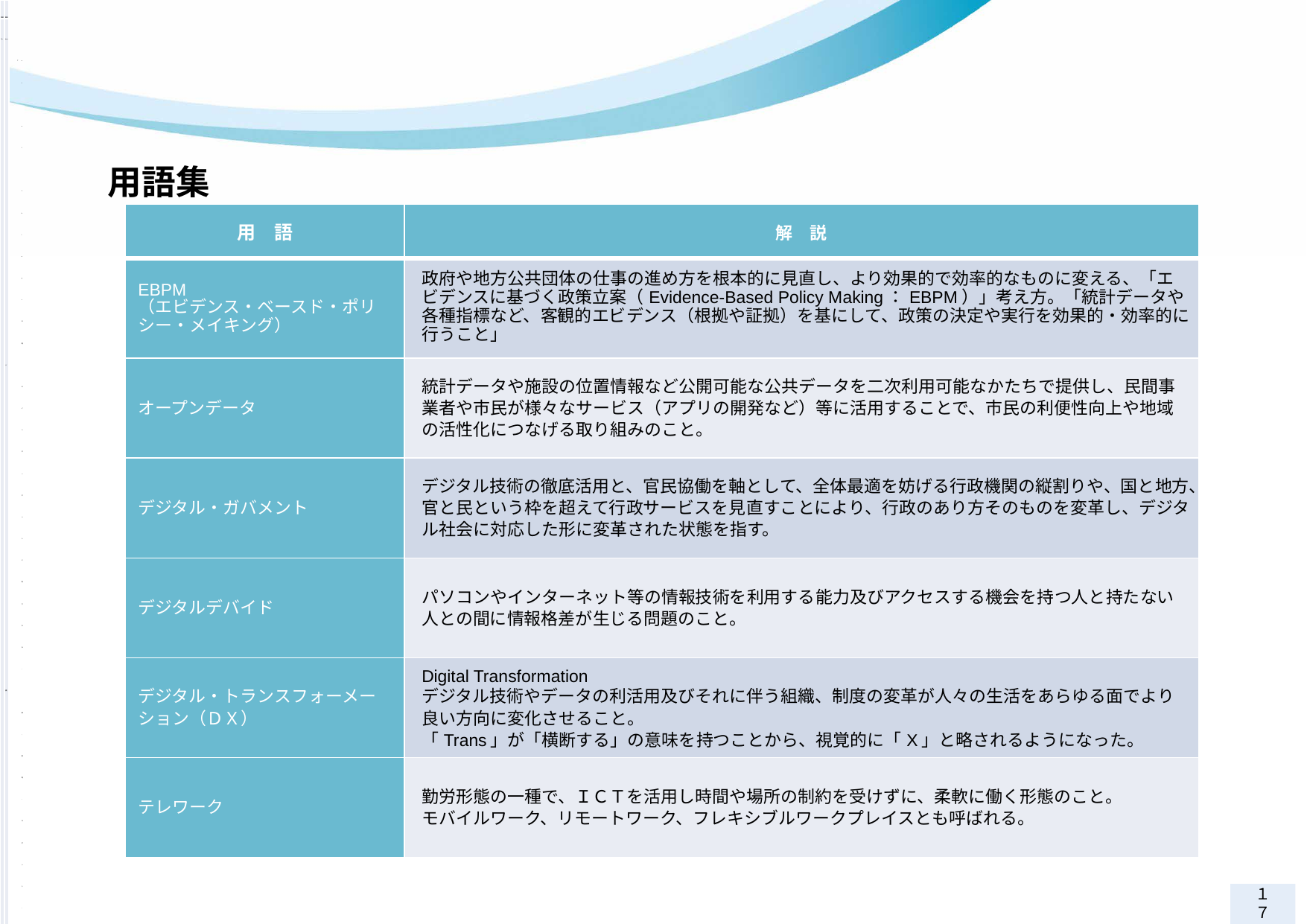

| 用語 | 解説 |
| --- | --- |
| ＩｏＴ | Internet of Thingsの略 モノのインターネットと称される。 自動車、家電、ロボット、施設等あらゆるモノがインターネットにつながり、情報のやり取りをすることにより、モニタリング、予防・予知保全、データ連携・モバイル連携、遠隔制御などを行うこと。 |
| ＩＣＴ | Information and Communication Technologyの略 インターネットなどの通信技術を利用した産業やサービスの総称。 |
| 新たな日常 | 経済財政運営と改革の基本方針（骨太の方針）2020 に掲げられた、新型コロナウイルス感染症が収束したポストコロナの世界、新たな世界、ニューノーマル。新型コロナウイルス感染症拡大で顕在化した課題を克服した、新しい未来における日常のこと。 |
| ＲＰＡ | Robotic Process Automationの略。 コンピュータ上で行われる業務プロセスや作業を人に代わり自動化する技術のこと。 |
| ＡＩ | Artificial Intelligence の略。 人工的な方法による学習、推論、判断等の知的な機能の実現及び人工的な方法により実現した当該機能の活用に関する技術のこと。 |
| EBPM（エビデンス・ベースド・ポリシー・メイキング） | 政府や地方公共団体の仕事の進め方を根本的に見直し、より効果的で効率的なものに変える、「エビデンスに基づく政策立案（Evidence-Based Policy Making：EBPM）」考え方。「統計データや各種指標など、客観的エビデンス（根拠や証拠）を基にして、政策の決定や実行を効果的・効率的に行うこと」 |
用語集
| 用　語 | 解　説 |
| --- | --- |
| EBPM （エビデンス・ベースド・ポリシー・メイキング） | 政府や地方公共団体の仕事の進め方を根本的に見直し、より効果的で効率的なものに変える、「エビデンスに基づく政策立案（Evidence-Based Policy Making：EBPM）」考え方。「統計データや各種指標など、客観的エビデンス（根拠や証拠）を基にして、政策の決定や実行を効果的・効率的に行うこと」 |
| オープンデータ | 統計データや施設の位置情報など公開可能な公共データを二次利用可能なかたちで提供し、民間事業者や市民が様々なサービス（アプリの開発など）等に活用することで、市民の利便性向上や地域の活性化につなげる取り組みのこと。 |
| デジタル・ガバメント | デジタル技術の徹底活用と、官民協働を軸として、全体最適を妨げる行政機関の縦割りや、国と地方、官と民という枠を超えて行政サービスを見直すことにより、行政のあり方そのものを変革し、デジタル社会に対応した形に変革された状態を指す。 |
| デジタルデバイド | パソコンやインターネット等の情報技術を利用する能力及びアクセスする機会を持つ人と持たない人との間に情報格差が生じる問題のこと。 |
| デジタル・トランスフォーメーション（ＤＸ） | Digital Transformation デジタル技術やデータの利活用及びそれに伴う組織、制度の変革が人々の生活をあらゆる面でより良い方向に変化させること。 「Trans」が「横断する」の意味を持つことから、視覚的に「X」と略されるようになった。 |
| テレワーク | 勤労形態の一種で、ＩＣＴを活用し時間や場所の制約を受けずに、柔軟に働く形態のこと。 モバイルワーク、リモートワーク、フレキシブルワークプレイスとも呼ばれる。 |
１７